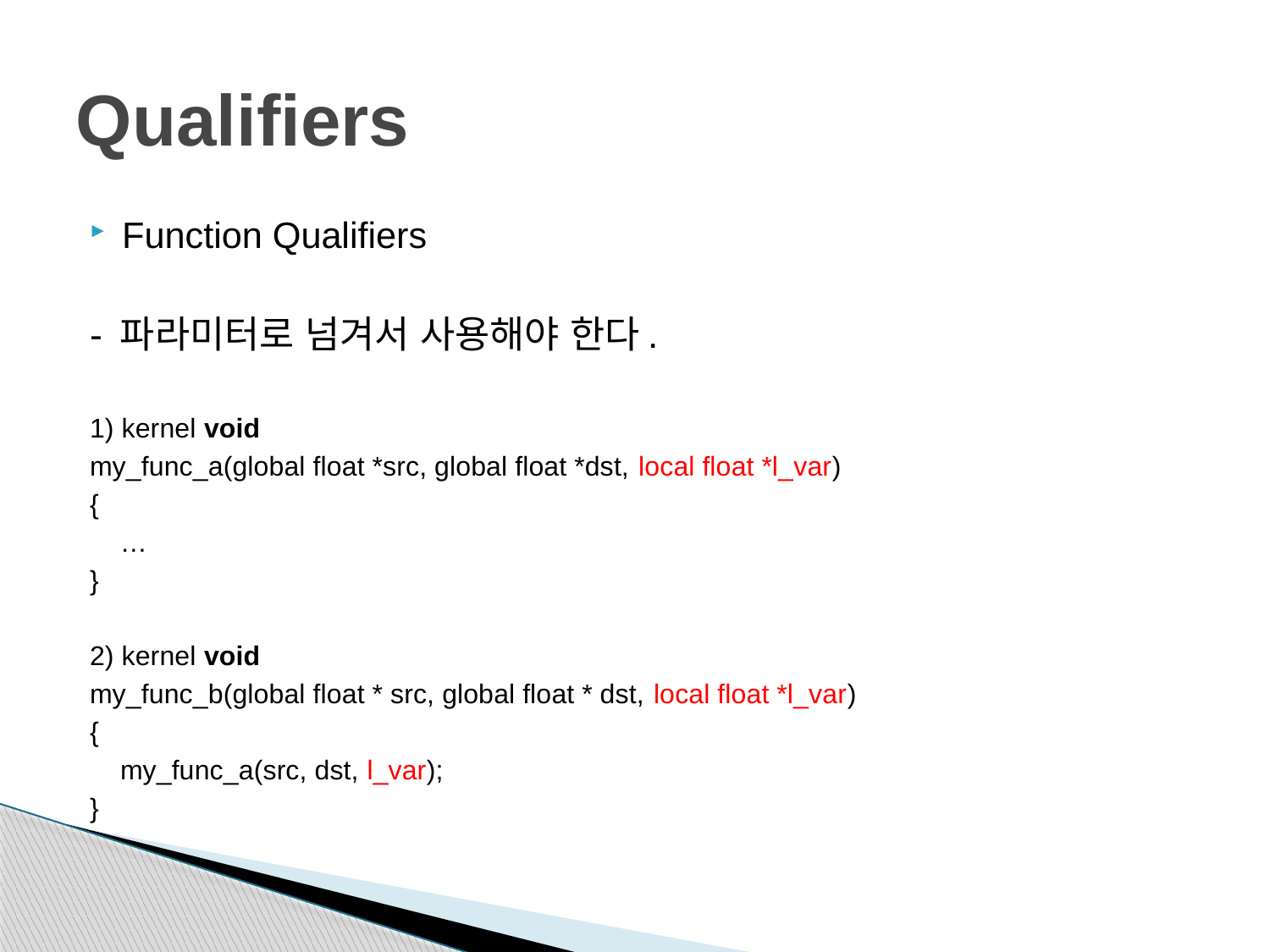

# Qualifiers
Function Qualifiers

- 파라미터로 넘겨서 사용해야 한다.

1) kernel void
my_func_a(global float *src, global float *dst, local float *l_var)
{
    …
}

2) kernel void
my_func_b(global float * src, global float * dst, local float *l_var)
{
    my_func_a(src, dst, l_var);
}